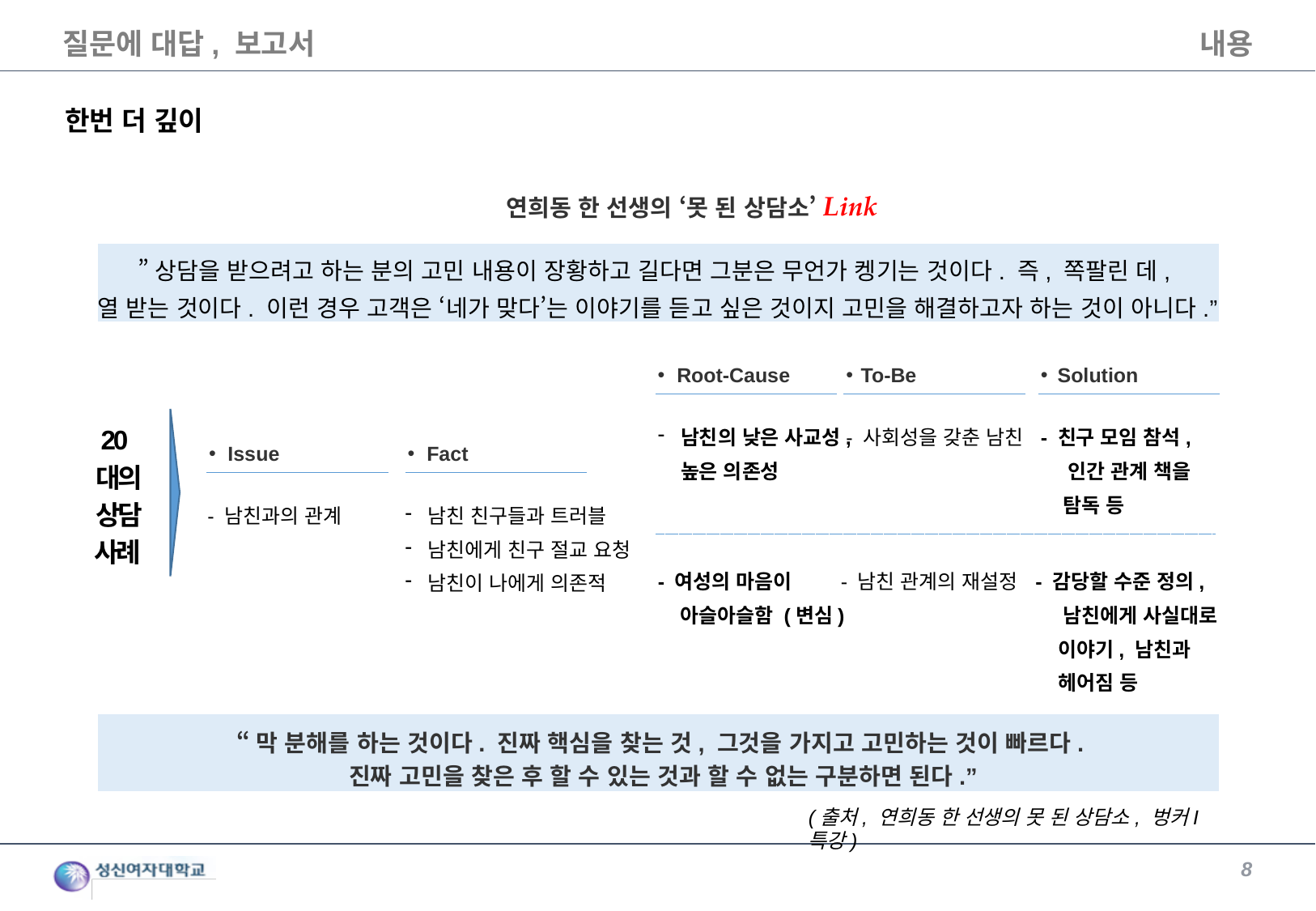

질문에 대답, 보고서
내용
한번 더 깊이
Link
연희동 한 선생의 ‘못 된 상담소’
”상담을 받으려고 하는 분의 고민 내용이 장황하고 길다면 그분은 무언가 켕기는 것이다. 즉, 쪽팔린 데, 
열 받는 것이다. 이런 경우 고객은 ‘네가 맞다’는 이야기를 듣고 싶은 것이지 고민을 해결하고자 하는 것이 아니다.”

Root-Cause
To-Be
Solution
남친의 낮은 사교성, 높은 의존성
- 사회성을 갖춘 남친
- 친구 모임 참석,
    인간 관계 책을
    탐독 등
20대의 상담 사례
Issue
Fact
- 남친과의 관계
남친 친구들과 트러블
남친에게 친구 절교 요청
남친이 나에게 의존적

- 여성의 마음이
    아슬아슬함 (변심)
- 남친 관계의 재설정
- 감당할 수준 정의,
    남친에게 사실대로
    이야기, 남친과
    헤어짐 등

 “막 분해를 하는 것이다. 진짜 핵심을 찾는 것, 그것을 가지고 고민하는 것이 빠르다.
 진짜 고민을 찾은 후 할 수 있는 것과 할 수 없는 구분하면 된다.”
(출처, 연희동 한 선생의 못 된 상담소, 벙커I 특강)
8